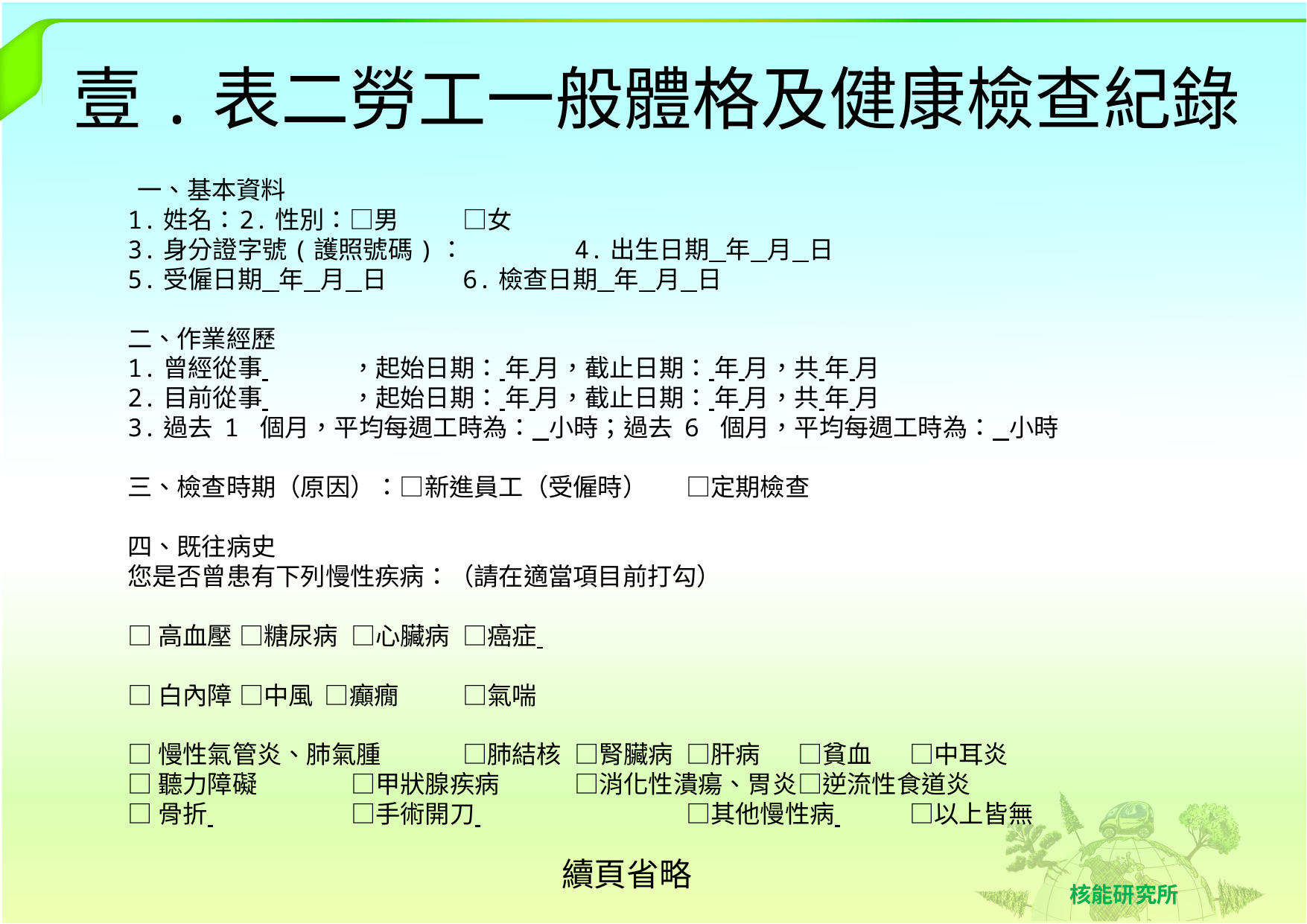

# 壹.表二勞工一般體格及健康檢查紀錄
 一、基本資料
1.姓名：	2.性別：□男	□女
3.身分證字號(護照號碼)：	4.出生日期   年   月   日
5.受僱日期   年   月   日	6.檢查日期   年   月   日

二、作業經歷
1.曾經從事 	，起始日期： 年 月，截止日期： 年 月，共 年 月
2.目前從事 	，起始日期： 年 月，截止日期： 年 月，共 年 月
3.過去 1 個月，平均每週工時為：   小時；過去 6 個月，平均每週工時為：   小時

三、檢查時期（原因）：□新進員工（受僱時）	□定期檢查

四、既往病史
您是否曾患有下列慢性疾病：（請在適當項目前打勾）
□高血壓	□糖尿病	□心臟病	□癌症
□白內障	□中風  □癲癇	□氣喘
□慢性氣管炎、肺氣腫	□肺結核	□腎臟病	□肝病	□貧血	□中耳炎
□聽力障礙	□甲狀腺疾病	□消化性潰瘍、胃炎	□逆流性食道炎
□骨折 		□手術開刀 		□其他慢性病 	□以上皆無
續頁省略